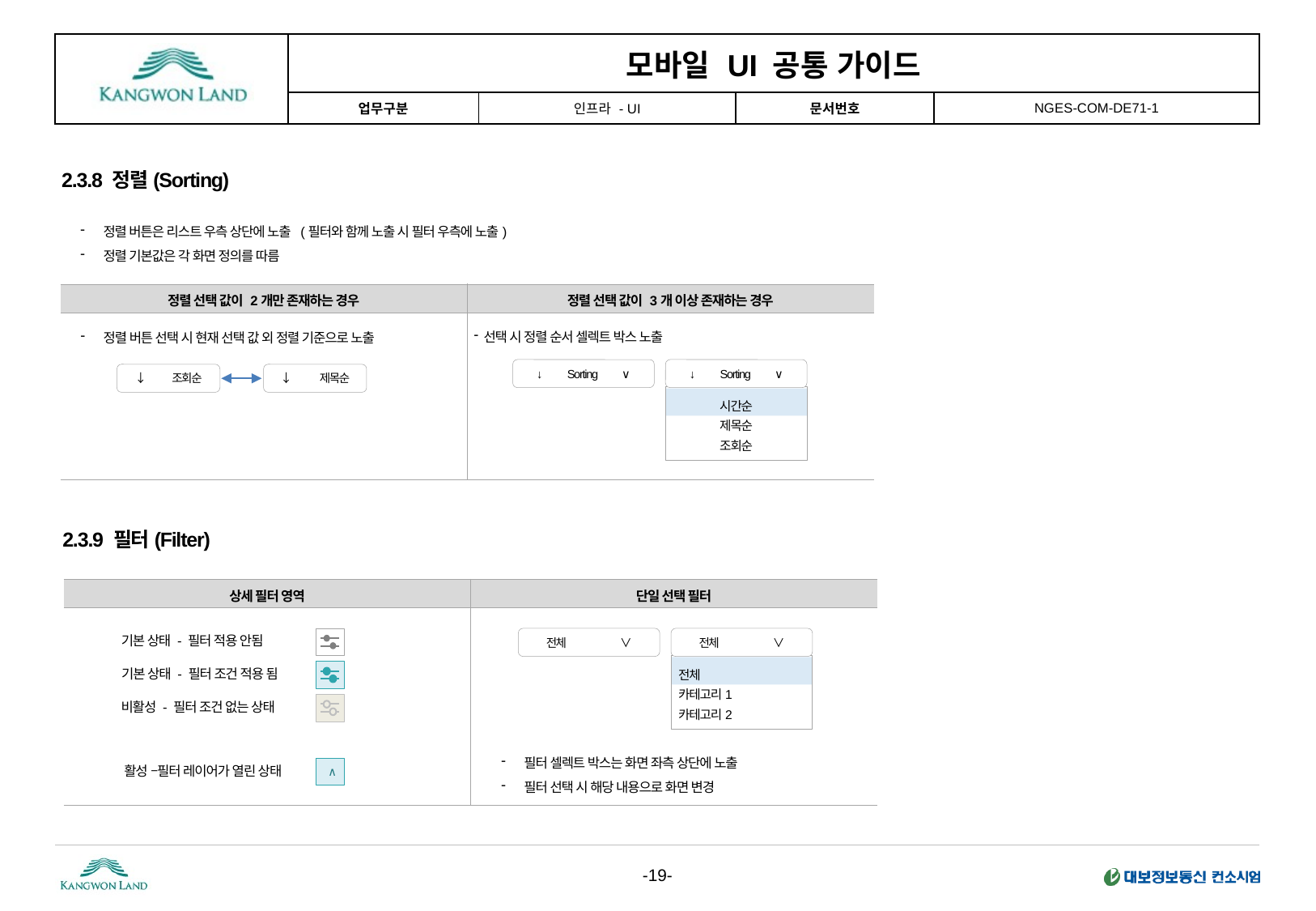

2.3.8 정렬(Sorting)
정렬 버튼은 리스트 우측 상단에 노출  (필터와 함께 노출 시 필터 우측에 노출)
정렬 기본값은 각 화면 정의를 따름
| 정렬 선택 값이 2개만 존재하는 경우 | 정렬 선택 값이 3개 이상 존재하는 경우 |
| --- | --- |
|  |  |
정렬 버튼 선택 시 현재 선택 값 외 정렬 기준으로 노출
선택 시 정렬 순서 셀렉트 박스 노출
↓           Sorting           ∨
↓           Sorting           ∨
↓          조회순
↓           제목순
시간순
제목순
조회순

2.3.9 필터(Filter)
| 상세 필터 영역 | 단일 선택 필터 |
| --- | --- |
|  |  |

전체                        ∨
전체                        ∨
기본 상태 - 필터 적용 안됨
전체
카테고리1
카테고리2

기본 상태 - 필터 조건 적용 됨

비활성 - 필터 조건 없는 상태
필터 셀렉트 박스는 화면 좌측 상단에 노출
필터 선택 시 해당 내용으로 화면 변경
∧
활성 –필터 레이어가 열린 상태